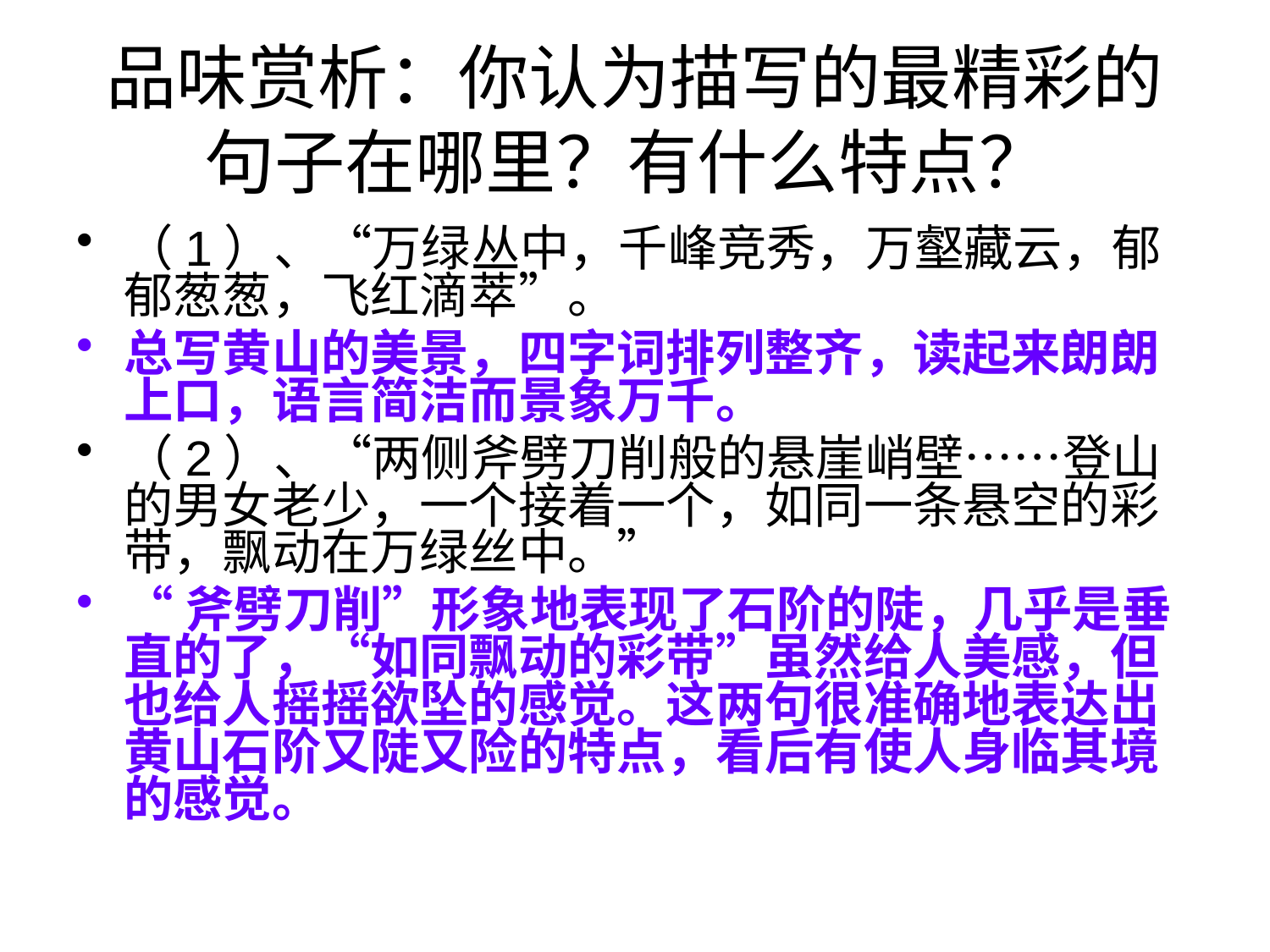

# 品味赏析：你认为描写的最精彩的句子在哪里？有什么特点？
（1）、“万绿丛中，千峰竞秀，万壑藏云，郁郁葱葱，飞红滴萃”。
总写黄山的美景，四字词排列整齐，读起来朗朗上口，语言简洁而景象万千。
（2）、“两侧斧劈刀削般的悬崖峭壁……登山的男女老少，一个接着一个，如同一条悬空的彩带，飘动在万绿丝中。”
“斧劈刀削”形象地表现了石阶的陡，几乎是垂直的了，“如同飘动的彩带”虽然给人美感，但也给人摇摇欲坠的感觉。这两句很准确地表达出黄山石阶又陡又险的特点，看后有使人身临其境的感觉。